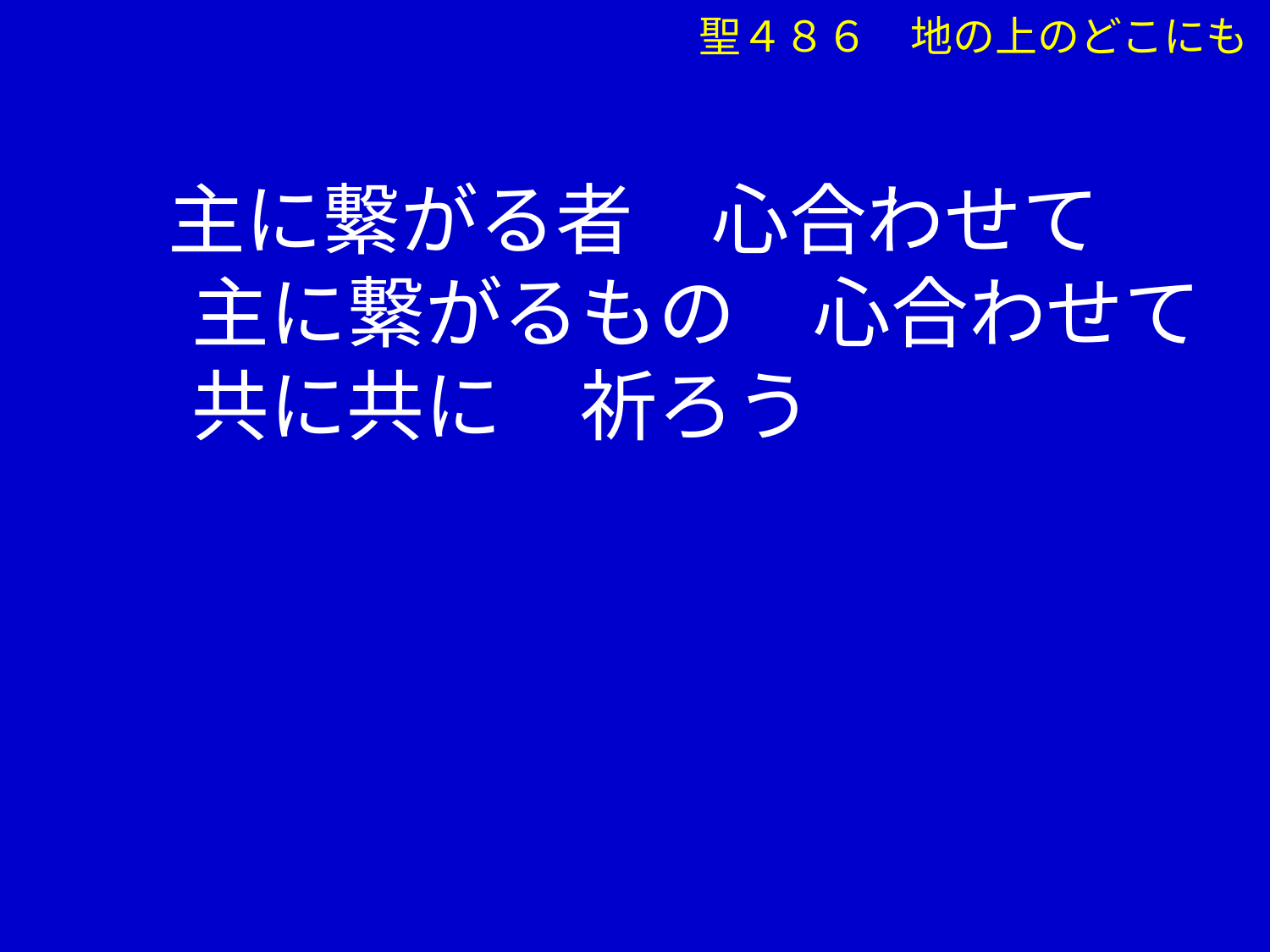

聖４８６　地の上のどこにも
     主に繋がる者　心合わせて
　   主に繋がるもの　心合わせて
　   共に共に　祈ろう